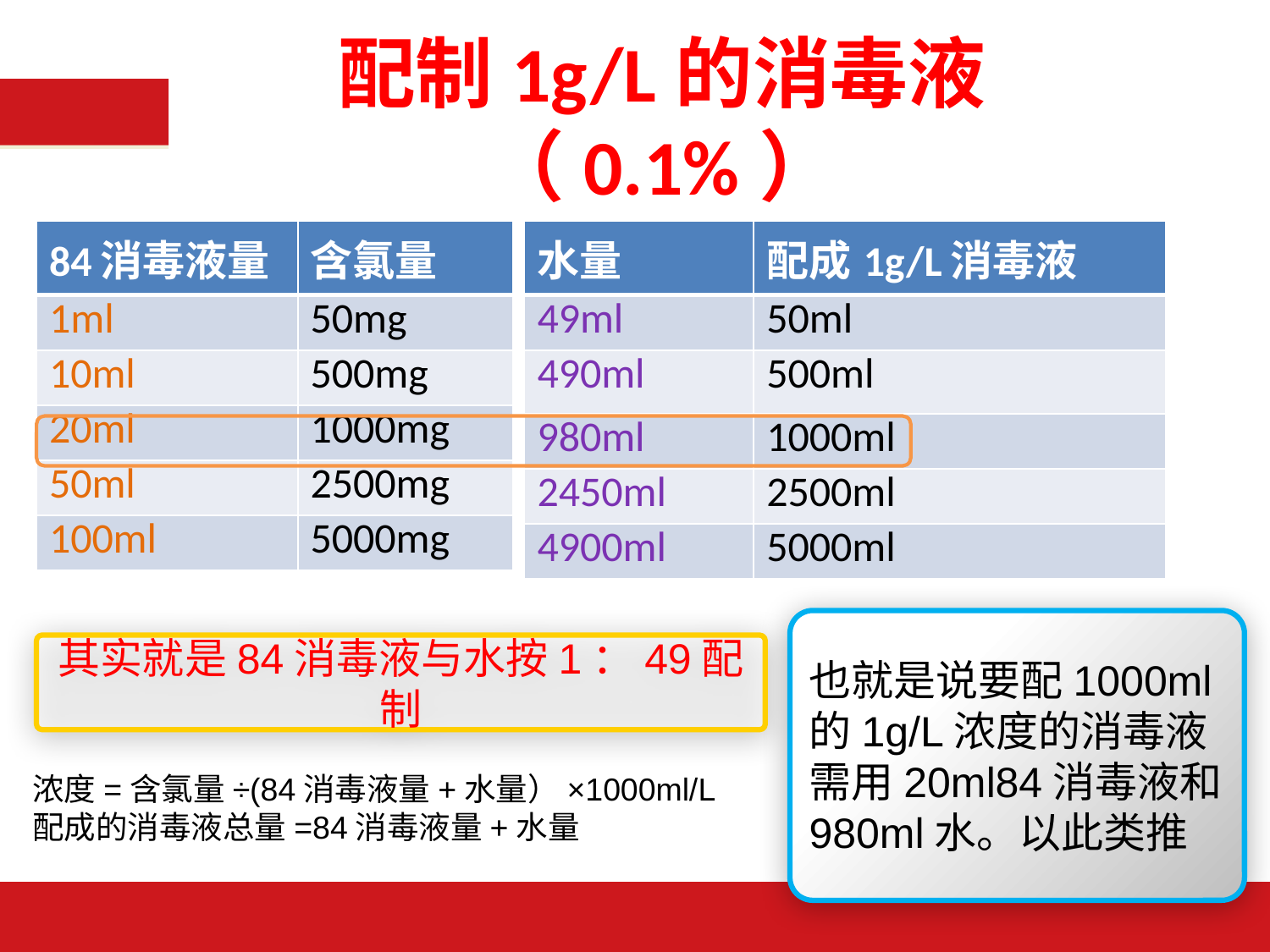

# 配制1g/L的消毒液（0.1%）
| 84消毒液量 | 含氯量 |
| --- | --- |
| 1ml | 50mg |
| 10ml | 500mg |
| 20ml | 1000mg |
| 50ml | 2500mg |
| 100ml | 5000mg |
| 水量 | 配成1g/L消毒液 |
| --- | --- |
| 49ml | 50ml |
| 490ml | 500ml |
| 980ml | 1000ml |
| 2450ml | 2500ml |
| 4900ml | 5000ml |

也就是说要配1000ml的1g/L浓度的消毒液需用20ml84消毒液和980ml水。以此类推
其实就是84消毒液与水按1：49配制
浓度=含氯量÷(84消毒液量+水量）×1000ml/L
配成的消毒液总量=84消毒液量+水量